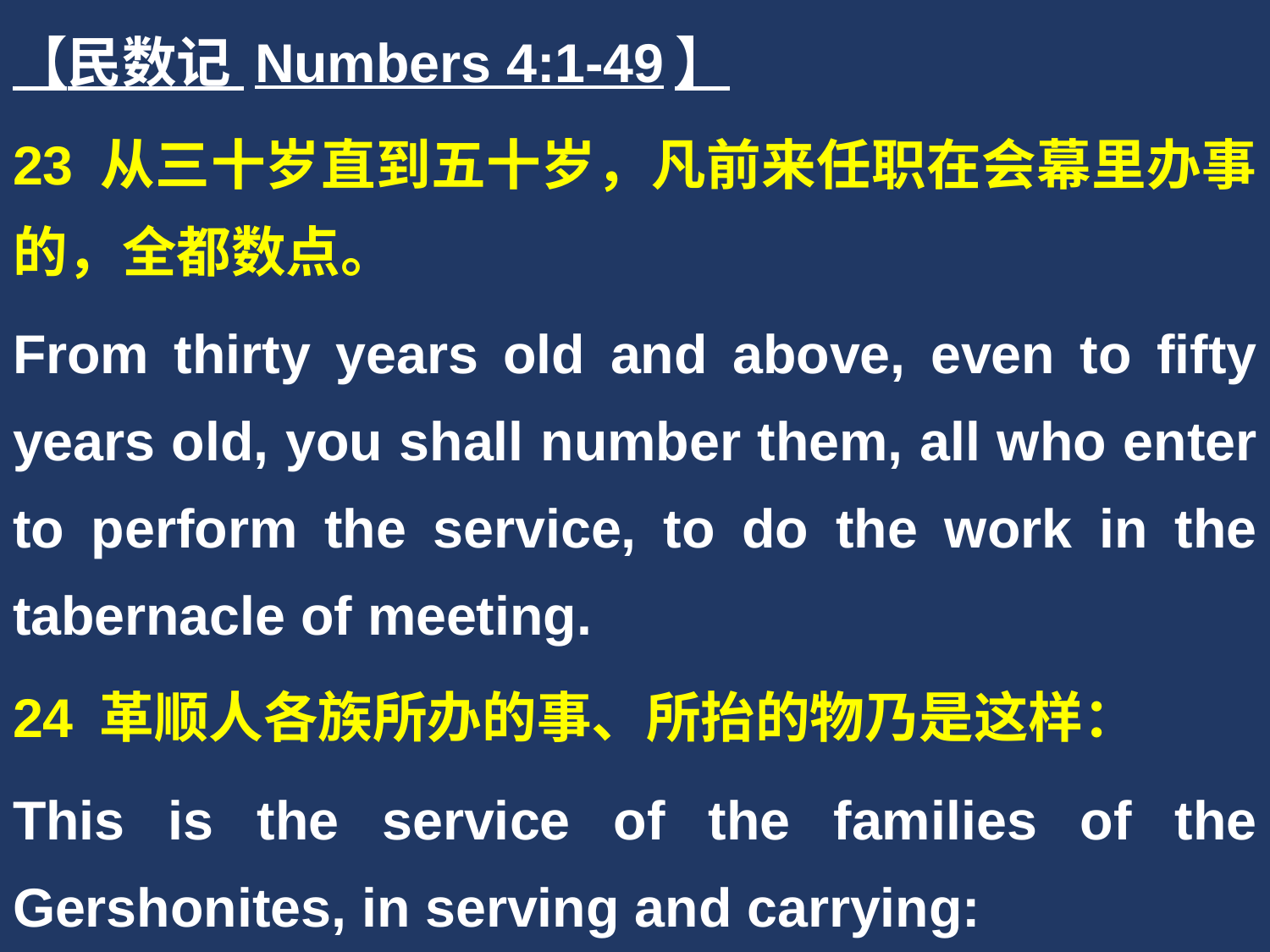

【民数记 Numbers 4:1-49】
23 从三十岁直到五十岁，凡前来任职在会幕里办事的，全都数点。
From thirty years old and above, even to fifty years old, you shall number them, all who enter to perform the service, to do the work in the tabernacle of meeting.
24 革顺人各族所办的事、所抬的物乃是这样：
This is the service of the families of the Gershonites, in serving and carrying: